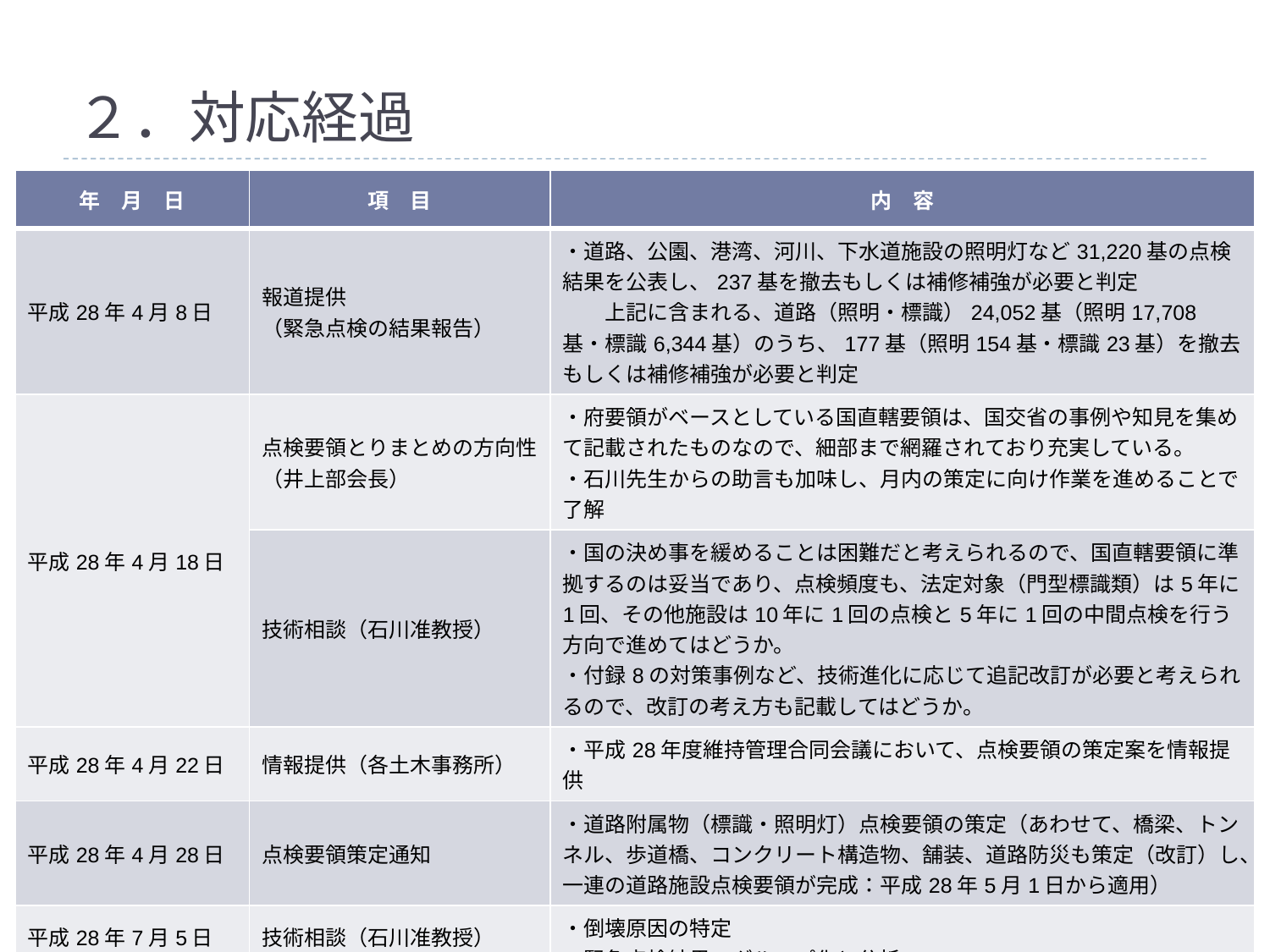

# ２．対応経過
| 年　月　日 | 項　目 | 内　容 |
| --- | --- | --- |
| 平成28年4月8日 | 報道提供 （緊急点検の結果報告） | ・道路、公園、港湾、河川、下水道施設の照明灯など31,220基の点検結果を公表し、237基を撤去もしくは補修補強が必要と判定 　　上記に含まれる、道路（照明・標識）24,052基（照明17,708基・標識6,344基）のうち、177基（照明154基・標識23基）を撤去もしくは補修補強が必要と判定 |
| 平成28年4月18日 | 点検要領とりまとめの方向性 （井上部会長） | ・府要領がベースとしている国直轄要領は、国交省の事例や知見を集めて記載されたものなので、細部まで網羅されており充実している。 ・石川先生からの助言も加味し、月内の策定に向け作業を進めることで了解 |
|  | 技術相談（石川准教授） | ・国の決め事を緩めることは困難だと考えられるので、国直轄要領に準拠するのは妥当であり、点検頻度も、法定対象（門型標識類）は5年に1回、その他施設は10年に1回の点検と5年に1回の中間点検を行う方向で進めてはどうか。 ・付録8の対策事例など、技術進化に応じて追記改訂が必要と考えられるので、改訂の考え方も記載してはどうか。 |
| 平成28年4月22日 | 情報提供（各土木事務所） | ・平成28年度維持管理合同会議において、点検要領の策定案を情報提供 |
| 平成28年4月28日 | 点検要領策定通知 | ・道路附属物（標識・照明灯）点検要領の策定（あわせて、橋梁、トンネル、歩道橋、コンクリート構造物、舗装、道路防災も策定（改訂）し、一連の道路施設点検要領が完成：平成28年5月1日から適用） |
| 平成28年7月5日 | 技術相談（石川准教授） | ・倒壊原因の特定 ・緊急点検結果のグループ化と分析 ・施設点検と施設更新等をあわせた優先順位付けについての検討の方向性 |
| 平成28年7月19日 | 技術相談（石川准教授） |  |
資料３
5